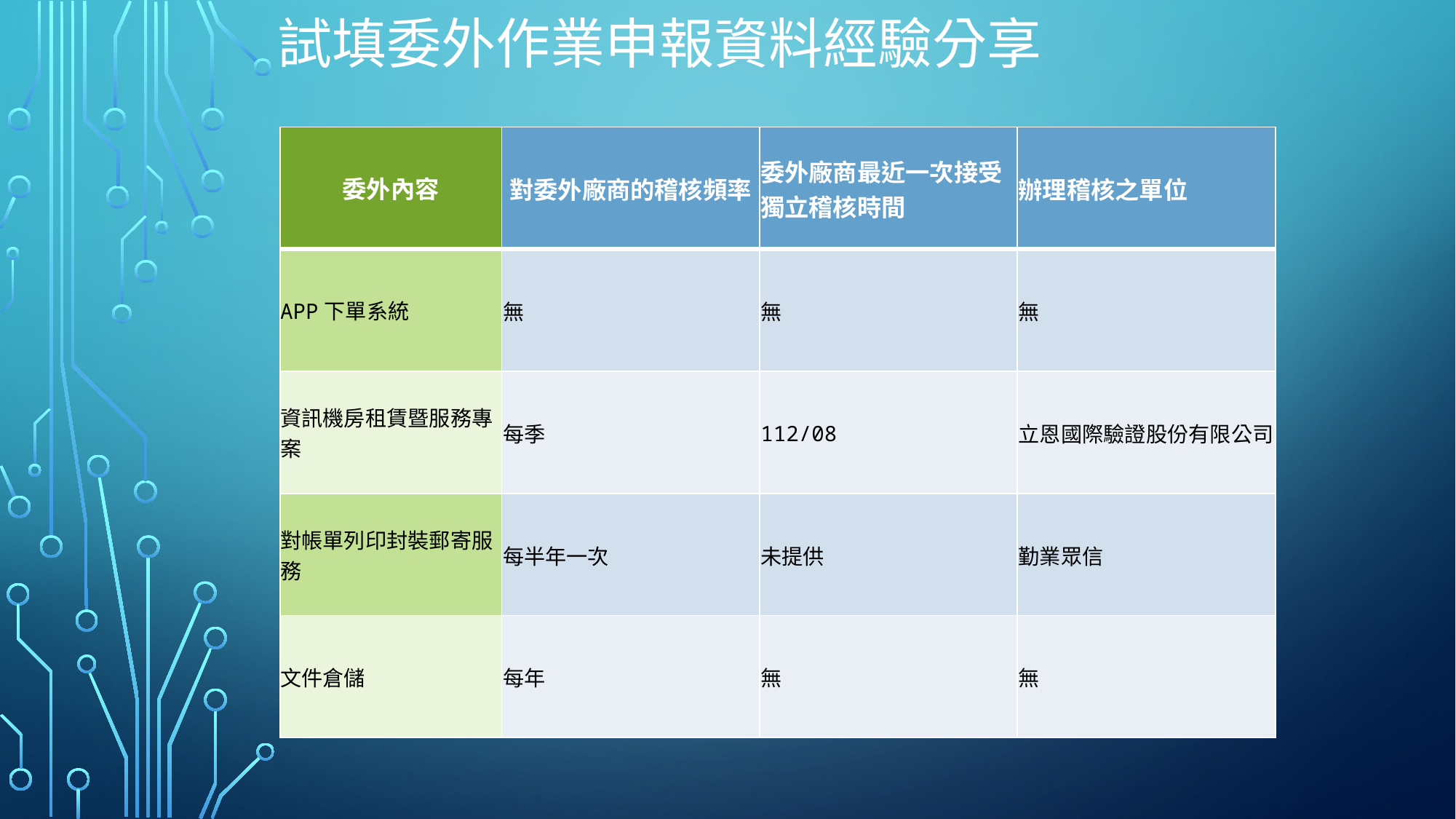

試填委外作業申報資料經驗分享
| 委外內容 | 對委外廠商的稽核頻率 | 委外廠商最近一次接受獨立稽核時間 | 辦理稽核之單位 |
| --- | --- | --- | --- |
| APP下單系統 | 無 | 無 | 無 |
| 資訊機房租賃暨服務專案 | 每季 | 112/08 | 立恩國際驗證股份有限公司 |
| 對帳單列印封裝郵寄服務 | 每半年一次 | 未提供 | 勤業眾信 |
| 文件倉儲 | 每年 | 無 | 無 |